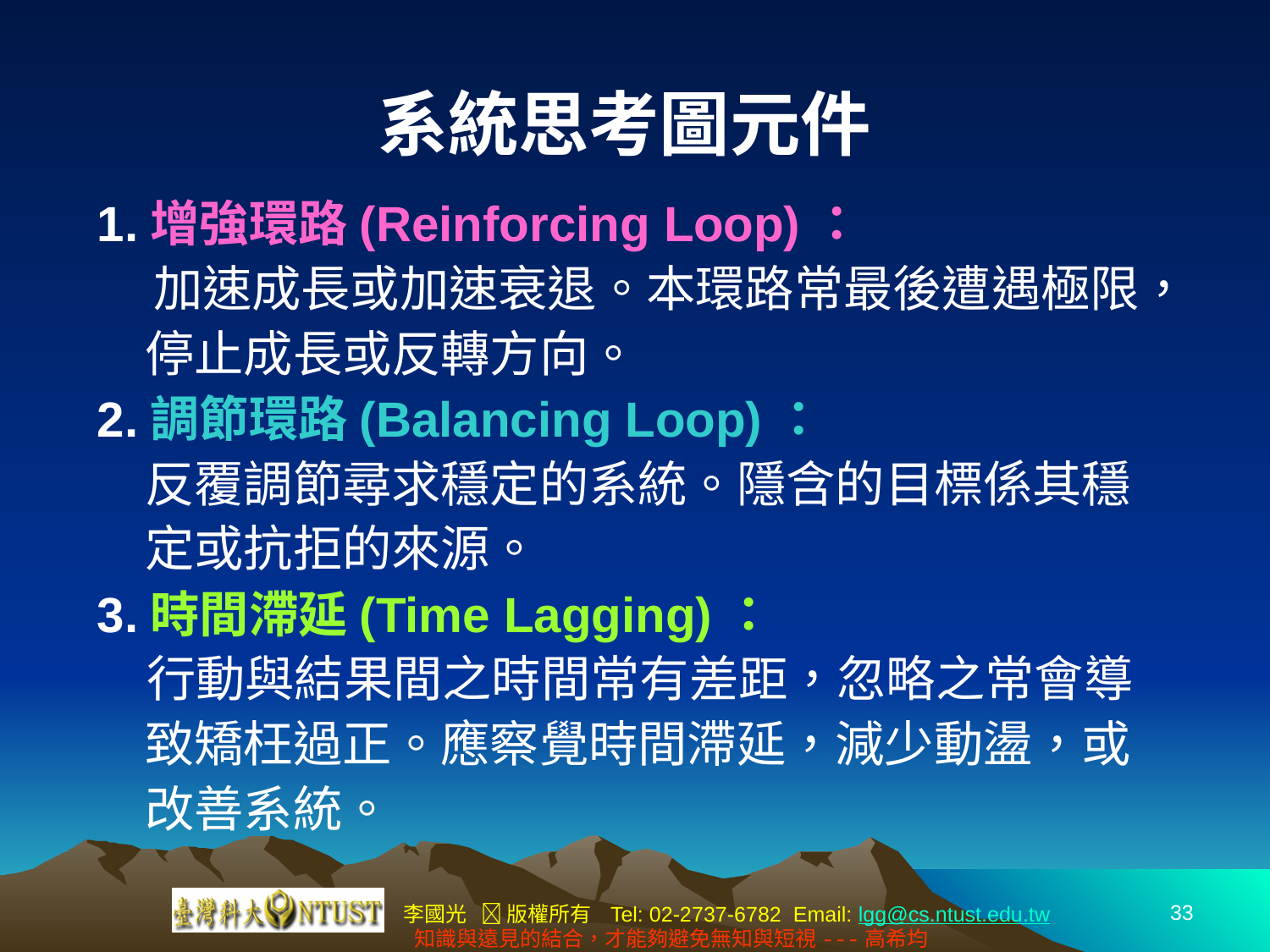

# 系統思考圖元件
1.增強環路(Reinforcing Loop)：
    加速成長或加速衰退。本環路常最後遭遇極限，停止成長或反轉方向。
2.調節環路(Balancing Loop)：
反覆調節尋求穩定的系統。隱含的目標係其穩定或抗拒的來源。
3.時間滯延(Time Lagging)：
　行動與結果間之時間常有差距，忽略之常會導致矯枉過正。應察覺時間滯延，減少動盪，或改善系統。

33